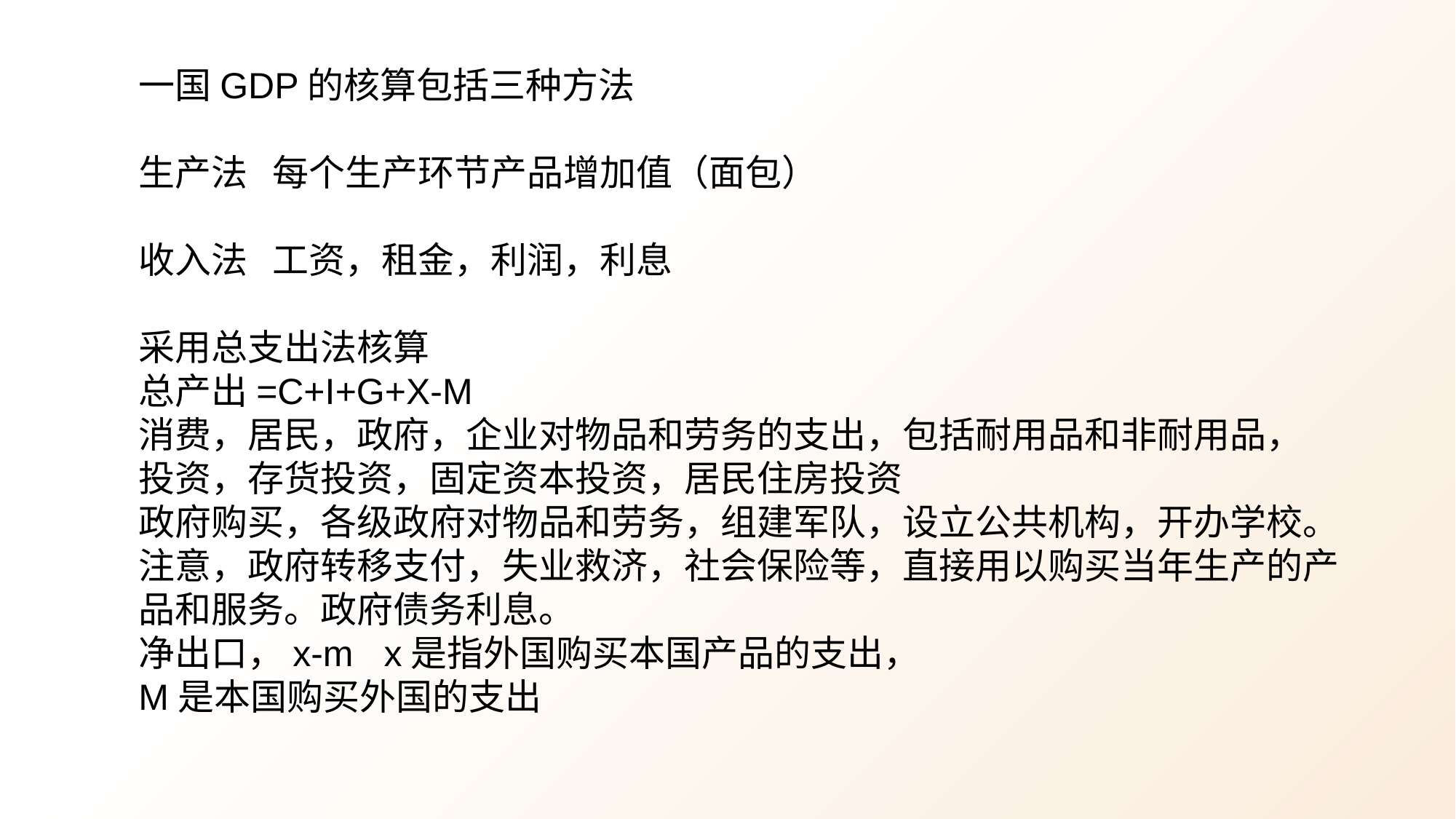

一国GDP的核算包括三种方法

生产法   每个生产环节产品增加值（面包）

收入法   工资，租金，利润，利息

采用总支出法核算
总产出=C+I+G+X-M
消费，居民，政府，企业对物品和劳务的支出，包括耐用品和非耐用品，
投资，存货投资，固定资本投资，居民住房投资
政府购买，各级政府对物品和劳务，组建军队，设立公共机构，开办学校。注意，政府转移支付，失业救济，社会保险等，直接用以购买当年生产的产品和服务。政府债务利息。
净出口，x-m   x是指外国购买本国产品的支出，
M是本国购买外国的支出